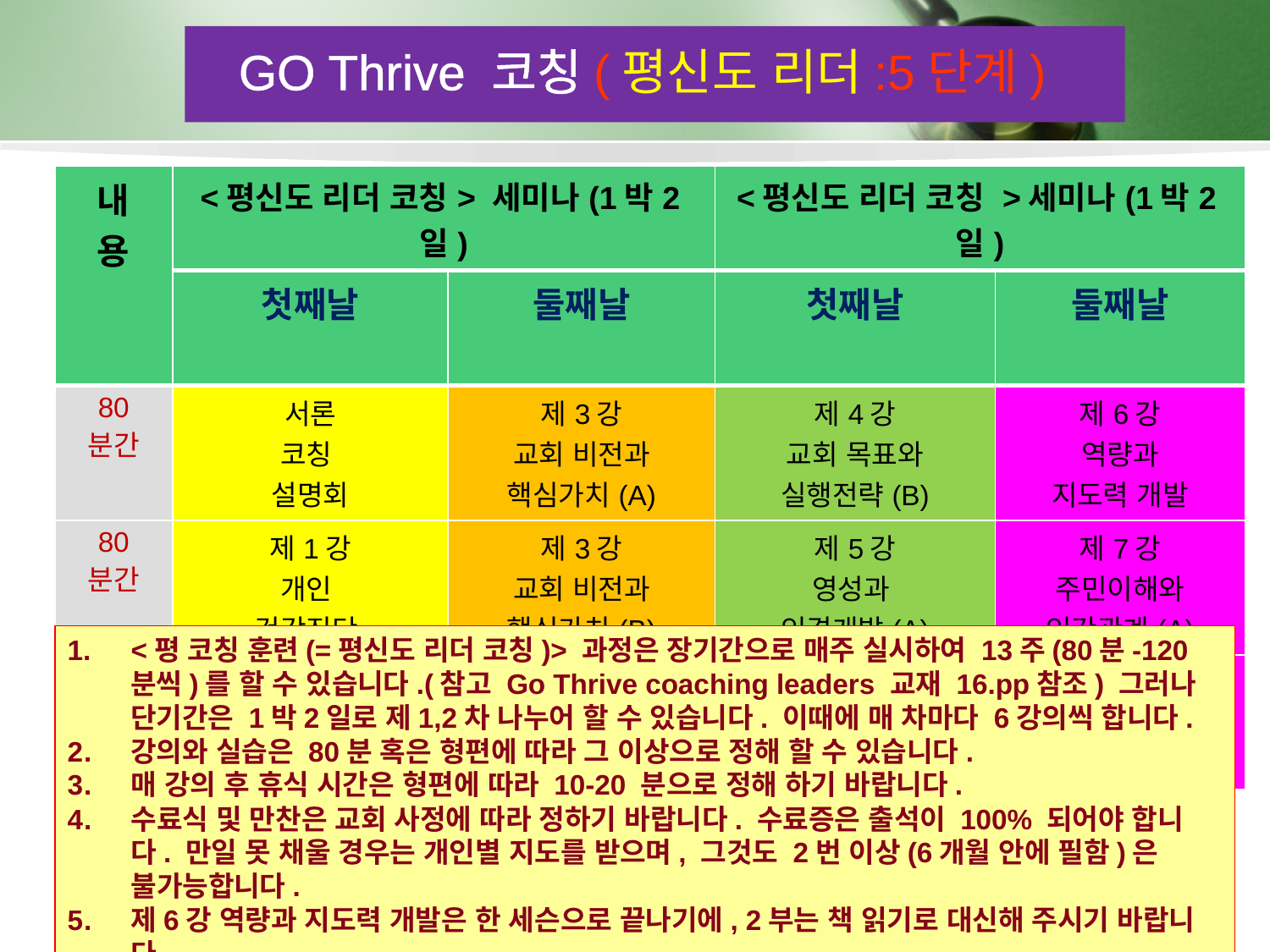

GO Thrive 코칭(평신도 리더:5단계)
| 내 용 | <평신도 리더 코칭> 세미나(1박2일) |  | <평신도 리더 코칭 >세미나(1박2일) |  |
| --- | --- | --- | --- | --- |
|  | 첫째날 | 둘째날 | 첫째날 | 둘째날 |
| 80 분간 | 서론 코칭 설명회 | 제3강 교회 비전과 핵심가치(A) | 제4강 교회 목표와 실행전략(B) | 제6강 역량과 지도력 개발 |
| 80 분간 | 제1강 개인 건강진단 | 제3강 교회 비전과 핵심가치(B) | 제5강 영성과 인격개발(A) | 제7강 주민이해와 인간관계(A) |
| 80 분간 | 제2강 자산평가 자기발견 | 제4강 교회 목표 실행전략(A) | 제5강 영성과 인격 개발(B) | 제7강 주민이해와 인간관계(B) |
<평 코칭 훈련(=평신도 리더 코칭)> 과정은 장기간으로 매주 실시하여 13주(80분-120분씩)를 할 수 있습니다.(참고 Go Thrive coaching leaders 교재 16.pp참조) 그러나 단기간은 1박2일로 제1,2차 나누어 할 수 있습니다. 이때에 매 차마다 6강의씩 합니다.
강의와 실습은 80분 혹은 형편에 따라 그 이상으로 정해 할 수 있습니다.
매 강의 후 휴식 시간은 형편에 따라 10-20 분으로 정해 하기 바랍니다.
수료식 및 만찬은 교회 사정에 따라 정하기 바랍니다. 수료증은 출석이 100% 되어야 합니다. 만일 못 채울 경우는 개인별 지도를 받으며, 그것도 2번 이상(6개월 안에 필함)은 불가능합니다.
제6강 역량과 지도력 개발은 한 세슨으로 끝나기에, 2부는 책 읽기로 대신해 주시기 바랍니다.